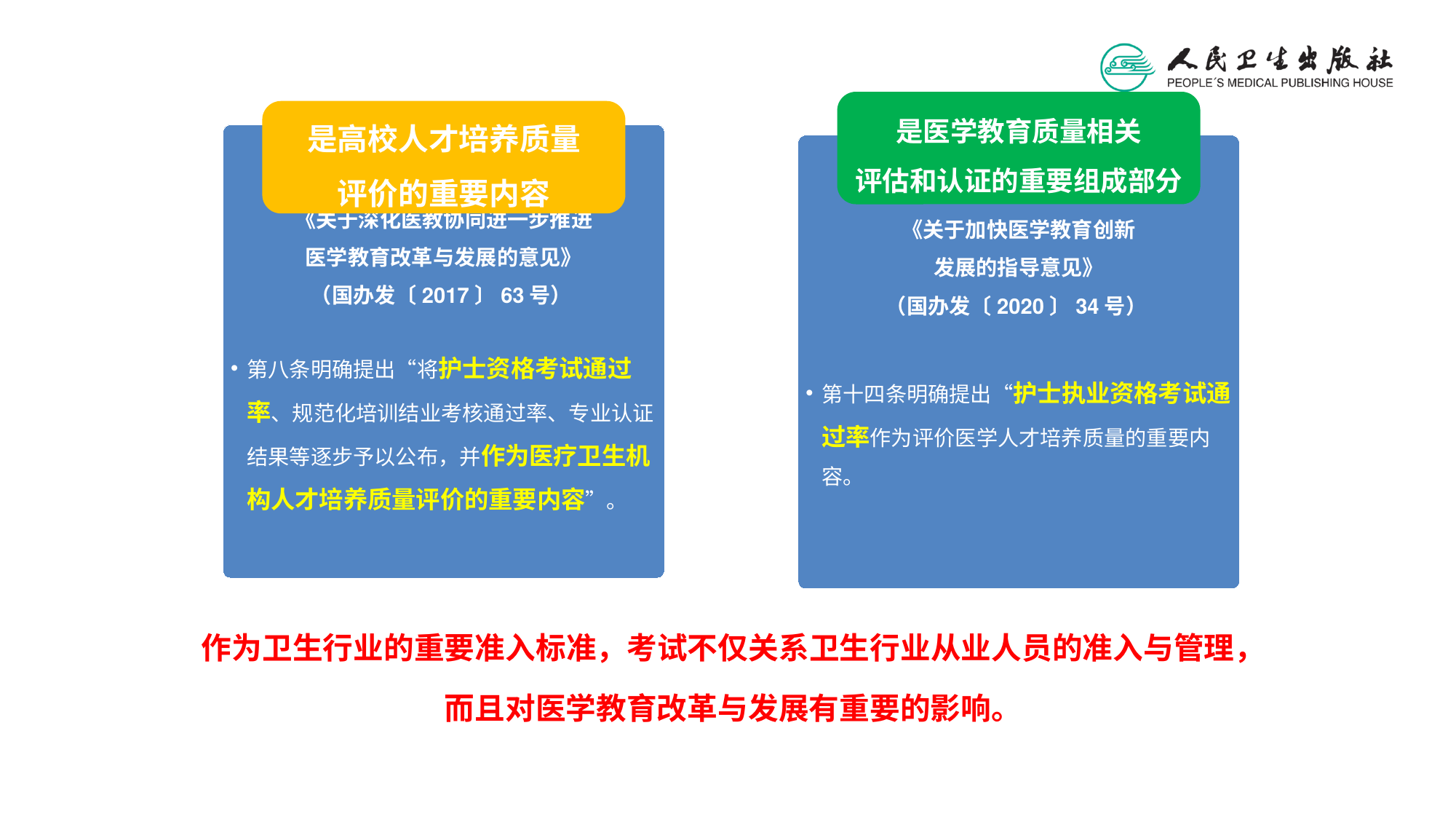

是医学教育质量相关
评估和认证的重要组成部分
是高校人才培养质量
评价的重要内容

《关于深化医教协同进一步推进
医学教育改革与发展的意见》
（国办发〔2017〕63号）

第八条明确提出“将护士资格考试通过率、规范化培训结业考核通过率、专业认证结果等逐步予以公布，并作为医疗卫生机构人才培养质量评价的重要内容”。

《关于加快医学教育创新
发展的指导意见》
（国办发〔2020〕34号）

第十四条明确提出“护士执业资格考试通过率作为评价医学人才培养质量的重要内容。
作为卫生行业的重要准入标准，考试不仅关系卫生行业从业人员的准入与管理，
而且对医学教育改革与发展有重要的影响。